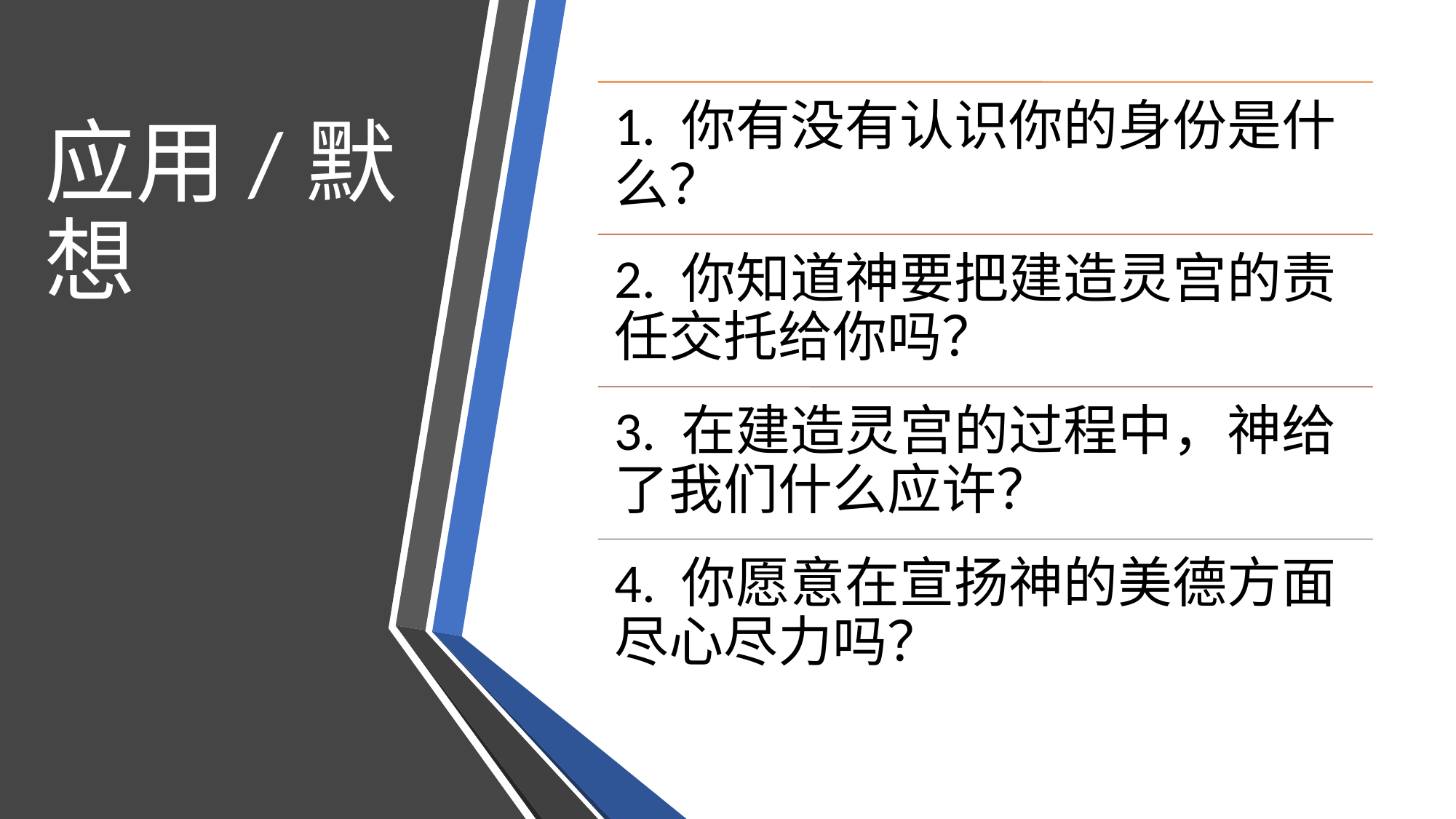

# 应用/默想
1. 你有没有认识你的身份是什么？
2. 你知道神要把建造灵宫的责任交托给你吗？
3. 在建造灵宫的过程中，神给了我们什么应许？
4. 你愿意在宣扬神的美德方面尽心尽力吗？